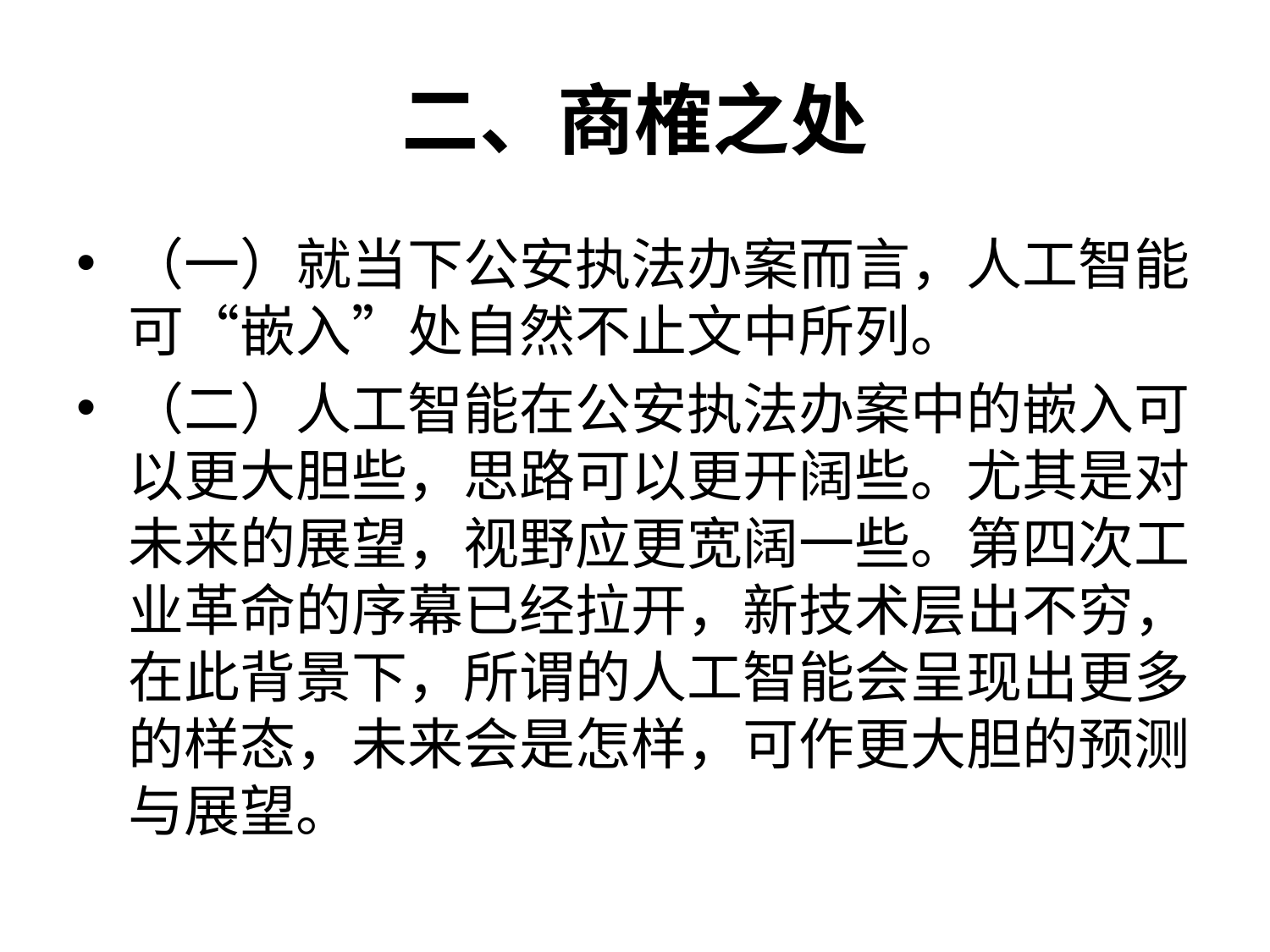

# 二、商榷之处
（一）就当下公安执法办案而言，人工智能可“嵌入”处自然不止文中所列。
（二）人工智能在公安执法办案中的嵌入可以更大胆些，思路可以更开阔些。尤其是对未来的展望，视野应更宽阔一些。第四次工业革命的序幕已经拉开，新技术层出不穷，在此背景下，所谓的人工智能会呈现出更多的样态，未来会是怎样，可作更大胆的预测与展望。